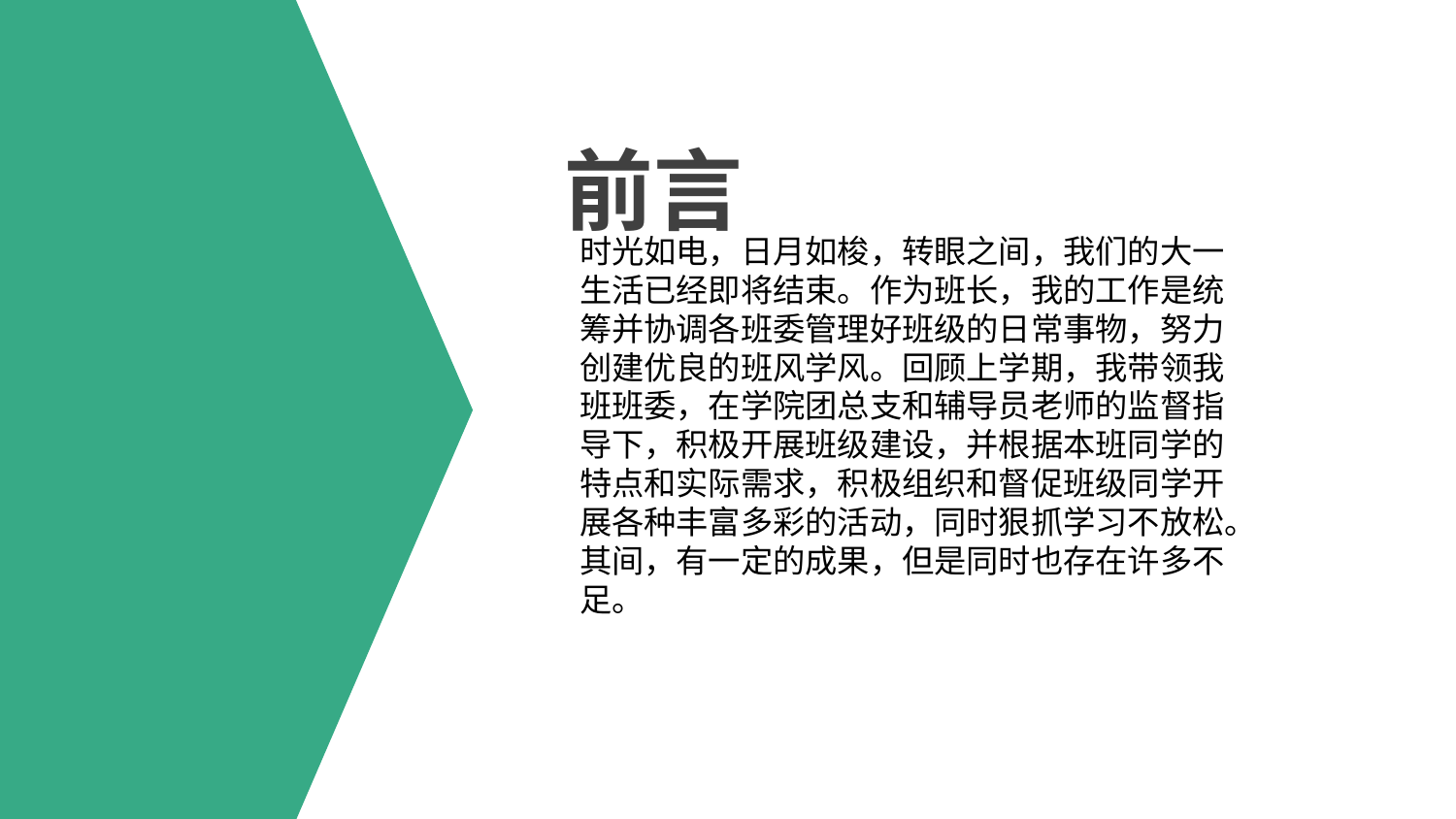

前言

时光如电，日月如梭，转眼之间，我们的大一生活已经即将结束。作为班长，我的工作是统筹并协调各班委管理好班级的日常事物，努力创建优良的班风学风。回顾上学期，我带领我班班委，在学院团总支和辅导员老师的监督指导下，积极开展班级建设，并根据本班同学的特点和实际需求，积极组织和督促班级同学开展各种丰富多彩的活动，同时狠抓学习不放松。其间，有一定的成果，但是同时也存在许多不足。